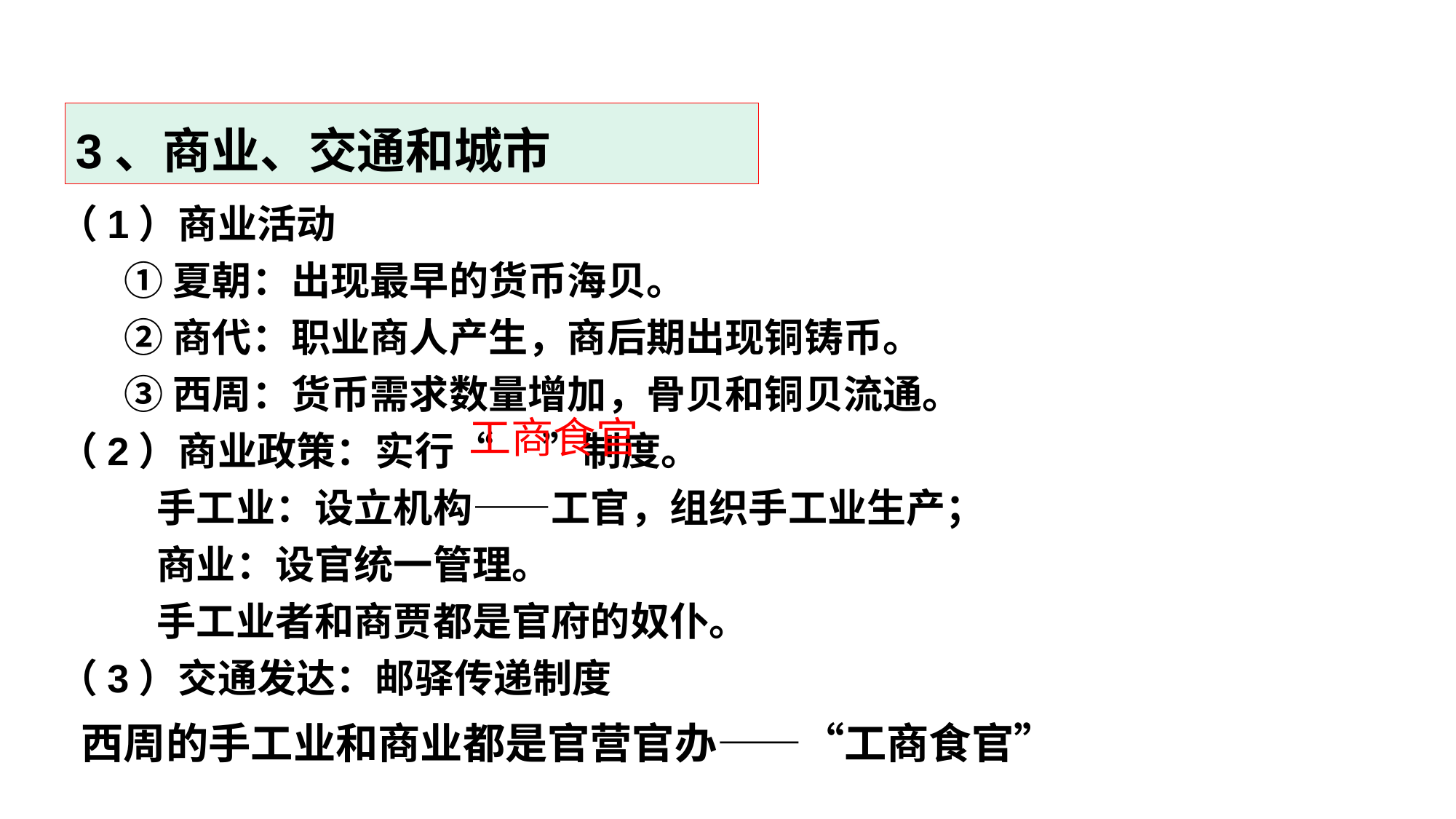

3、商业、交通和城市
（1）商业活动
	    ①夏朝：出现最早的货币海贝。
	    ②商代：职业商人产生，商后期出现铜铸币。
	    ③西周：货币需求数量增加，骨贝和铜贝流通。
（2）商业政策：实行“  	  ”制度。
          手工业：设立机构——工官，组织手工业生产；
          商业：设官统一管理。
          手工业者和商贾都是官府的奴仆。
（3）交通发达：邮驿传递制度
工商食官
西周的手工业和商业都是官营官办——“工商食官”